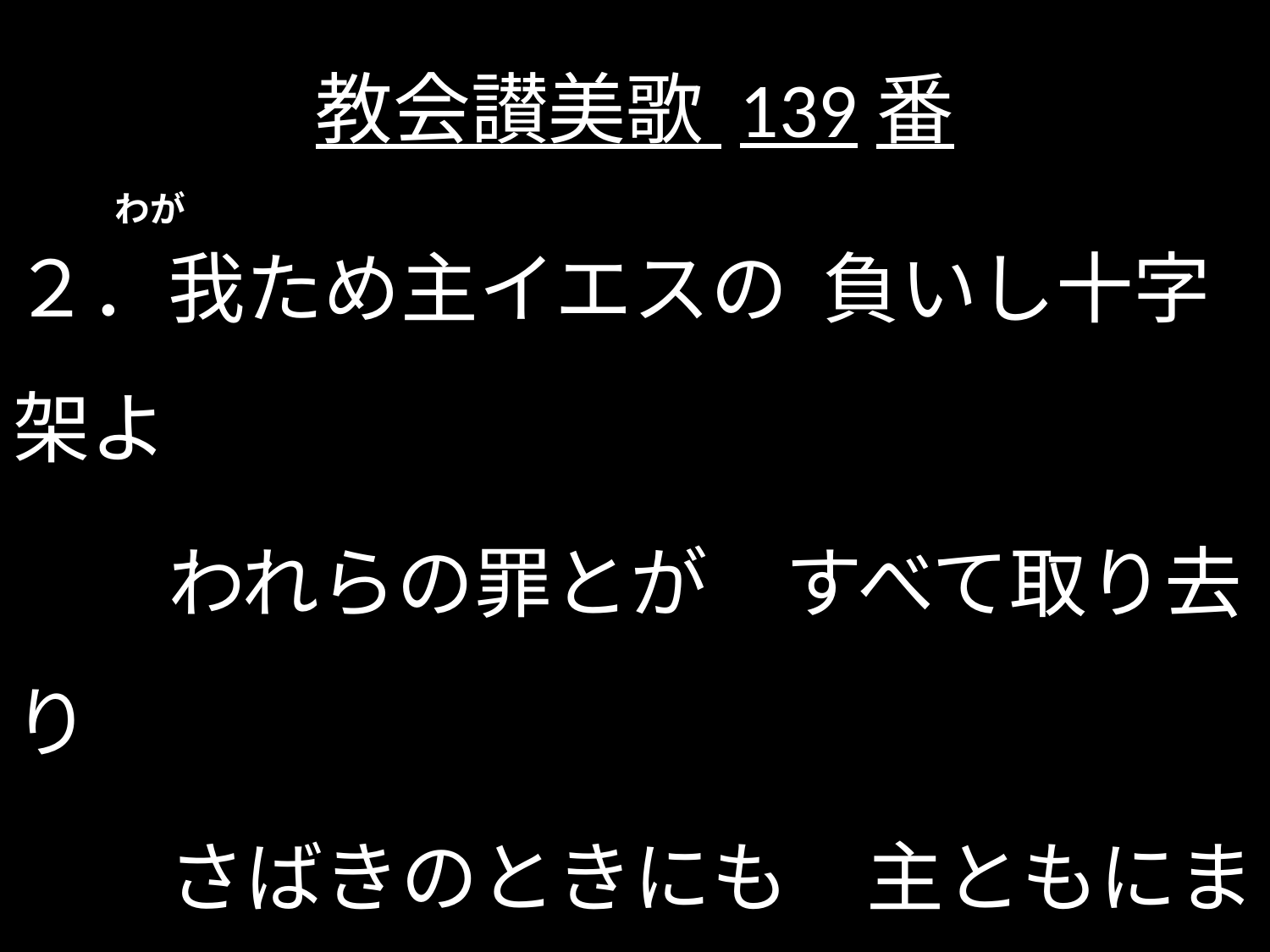

# 教会讃美歌 139番
わが
２．我ため主イエスの  負いし十字架よ
　　われらの罪とが　すべて取り去り
　　さばきのときにも　主ともにませば
　　おそれはあらじ。